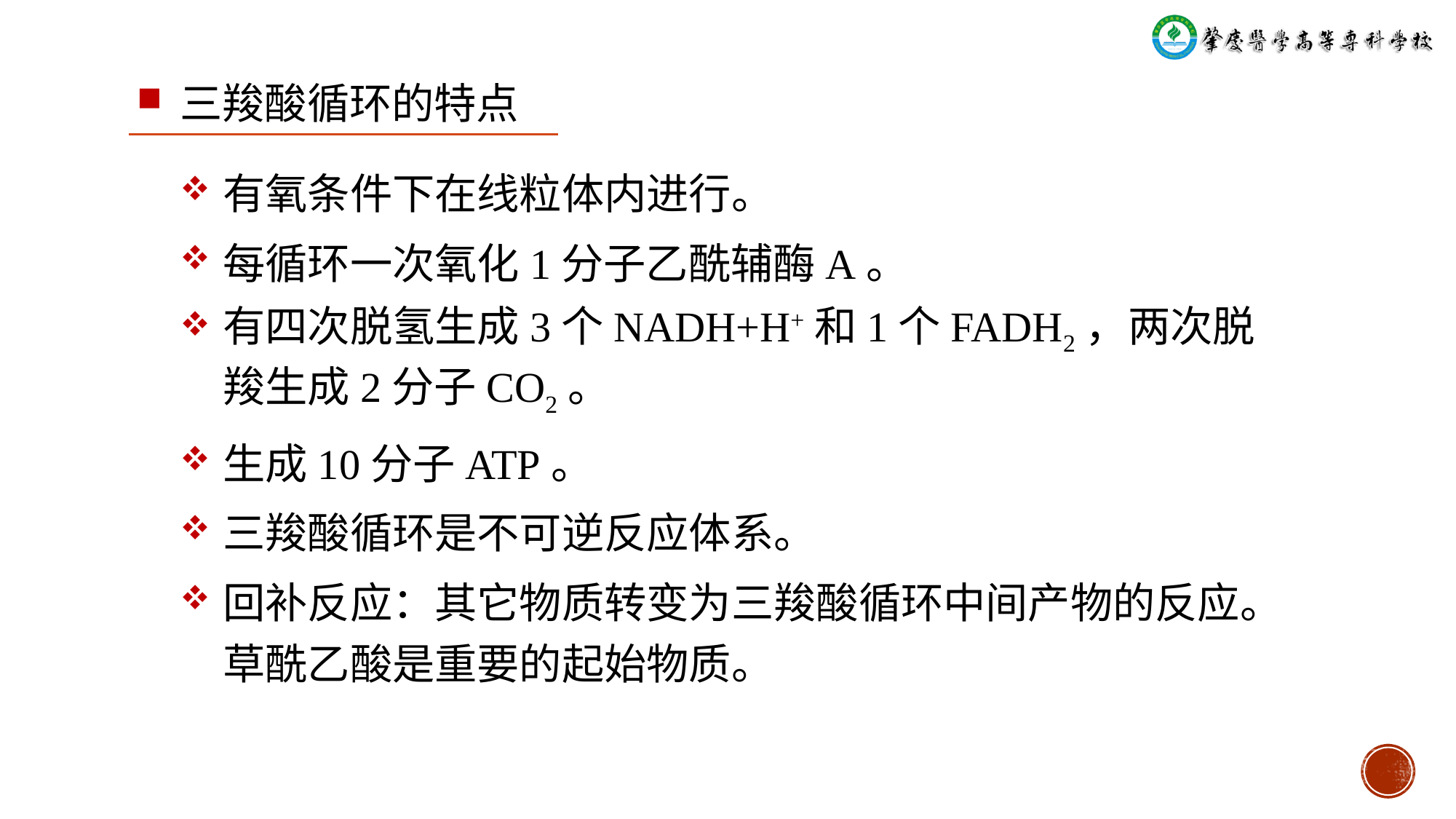

# 三羧酸循环的特点
有氧条件下在线粒体内进行。
每循环一次氧化1分子乙酰辅酶A。
有四次脱氢生成3个NADH+H+和1个FADH2，两次脱羧生成2分子CO2。
生成10分子ATP。
三羧酸循环是不可逆反应体系。
回补反应：其它物质转变为三羧酸循环中间产物的反应。草酰乙酸是重要的起始物质。